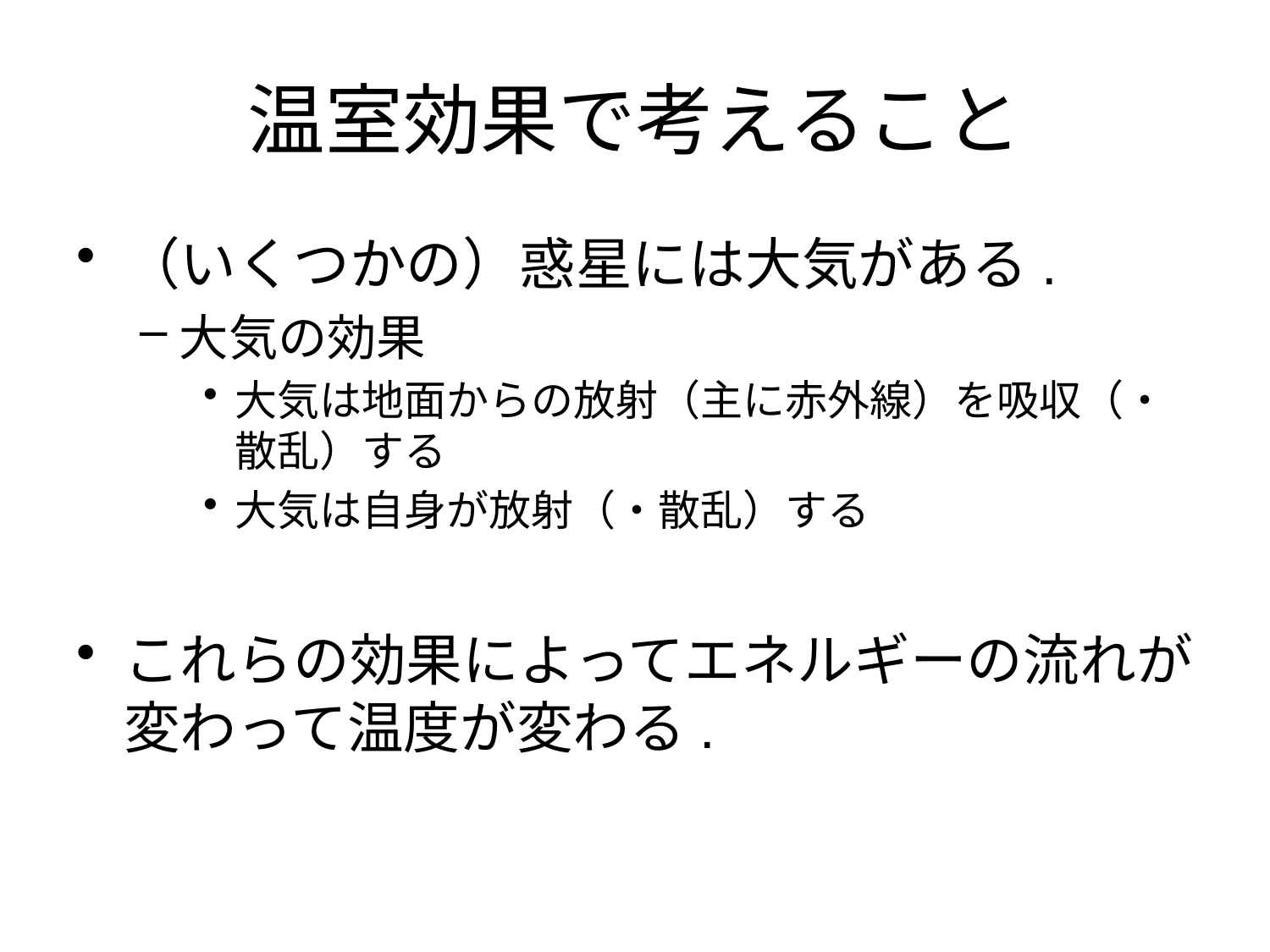

# 温室効果で考えること
（いくつかの）惑星には大気がある.
大気の効果
大気は地面からの放射（主に赤外線）を吸収（・散乱）する
大気は自身が放射（・散乱）する

これらの効果によってエネルギーの流れが変わって温度が変わる.